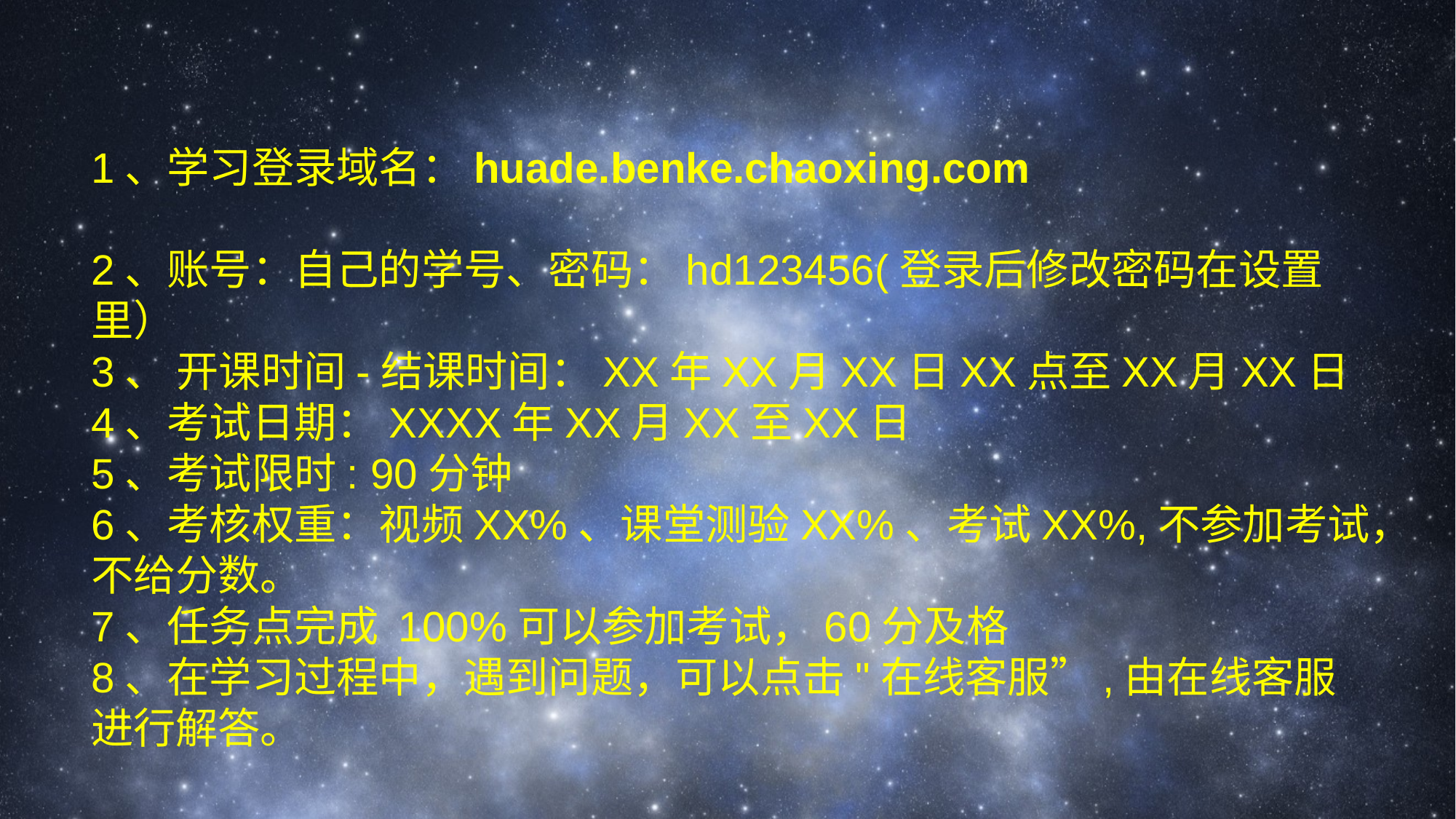

1、学习登录域名：huade.benke.chaoxing.com

2、账号：自己的学号、密码：hd123456(登录后修改密码在设置里）
3、 开课时间-结课时间：XX年XX月XX日XX点至XX月XX日
4、考试日期：XXXX年XX月XX至XX日
5、考试限时: 90分钟
6、考核权重：视频XX%、课堂测验XX%、考试XX%,不参加考试，不给分数。
7、任务点完成 100%可以参加考试，60分及格
8、在学习过程中，遇到问题，可以点击"在线客服”,由在线客服进行解答。